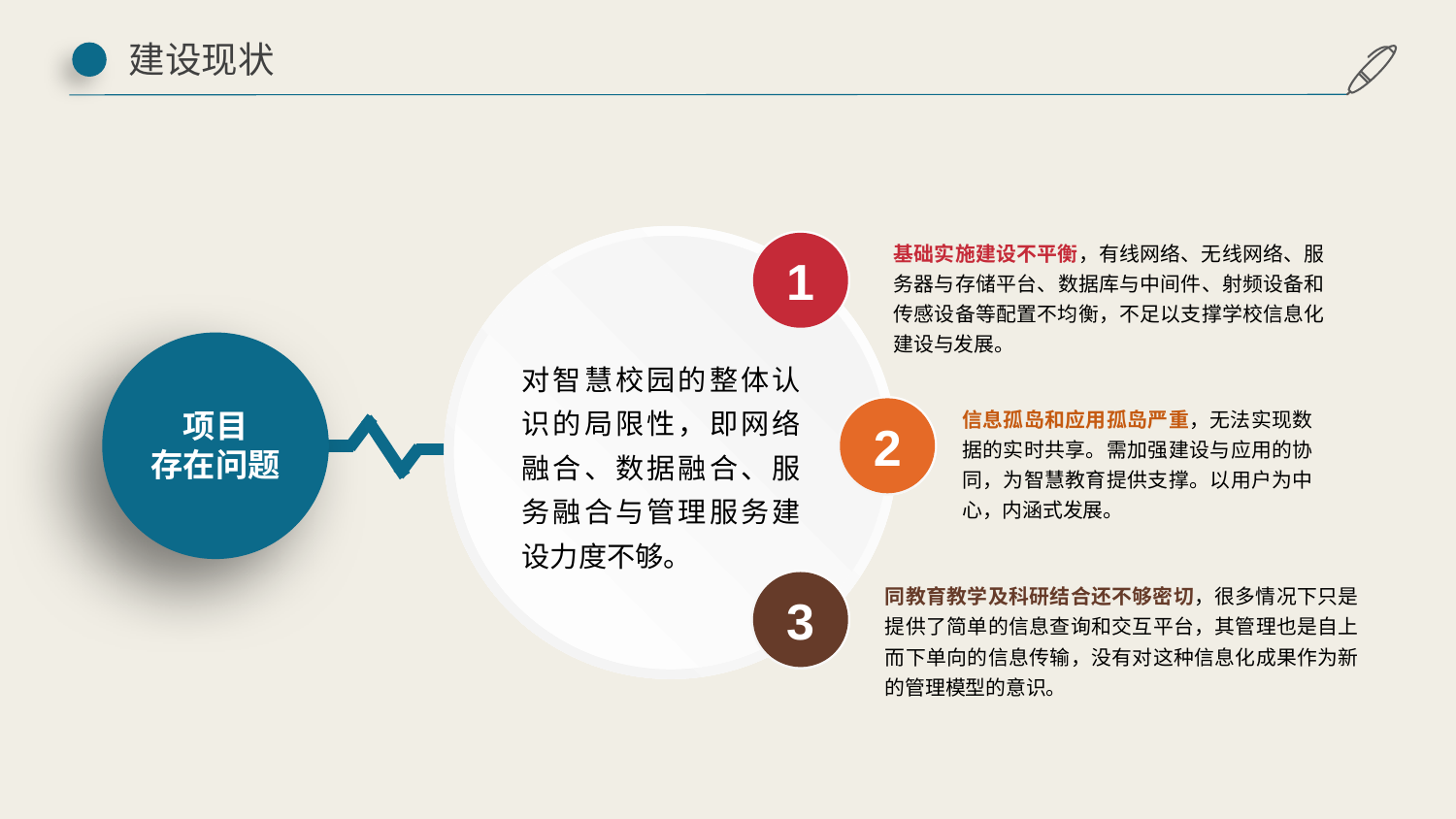

建设现状

1
基础实施建设不平衡，有线网络、无线网络、服务器与存储平台、数据库与中间件、射频设备和传感设备等配置不均衡，不足以支撑学校信息化建设与发展。

对智慧校园的整体认识的局限性，即网络融合、数据融合、服务融合与管理服务建设力度不够。

2
信息孤岛和应用孤岛严重，无法实现数据的实时共享。需加强建设与应用的协同，为智慧教育提供支撑。以用户为中心，内涵式发展。
项目
存在问题

3
同教育教学及科研结合还不够密切，很多情况下只是提供了简单的信息查询和交互平台，其管理也是自上而下单向的信息传输，没有对这种信息化成果作为新的管理模型的意识。
延迟符